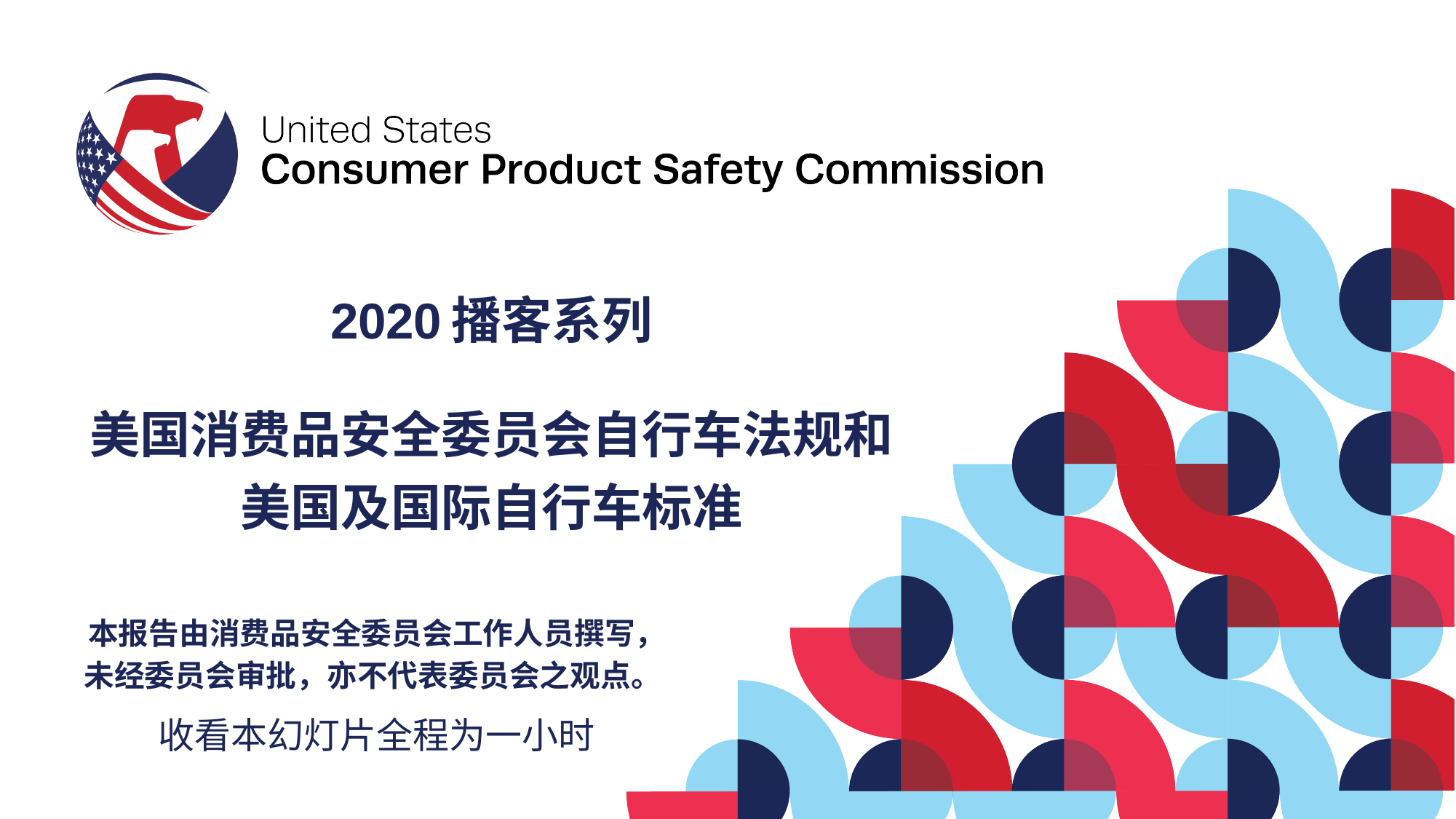

2020播客系列

美国消费品安全委员会自行车法规和
美国及国际自行车标准
本报告由消费品安全委员会工作人员撰写，未经委员会审批，亦不代表委员会之观点。
收看本幻灯片全程为一小时